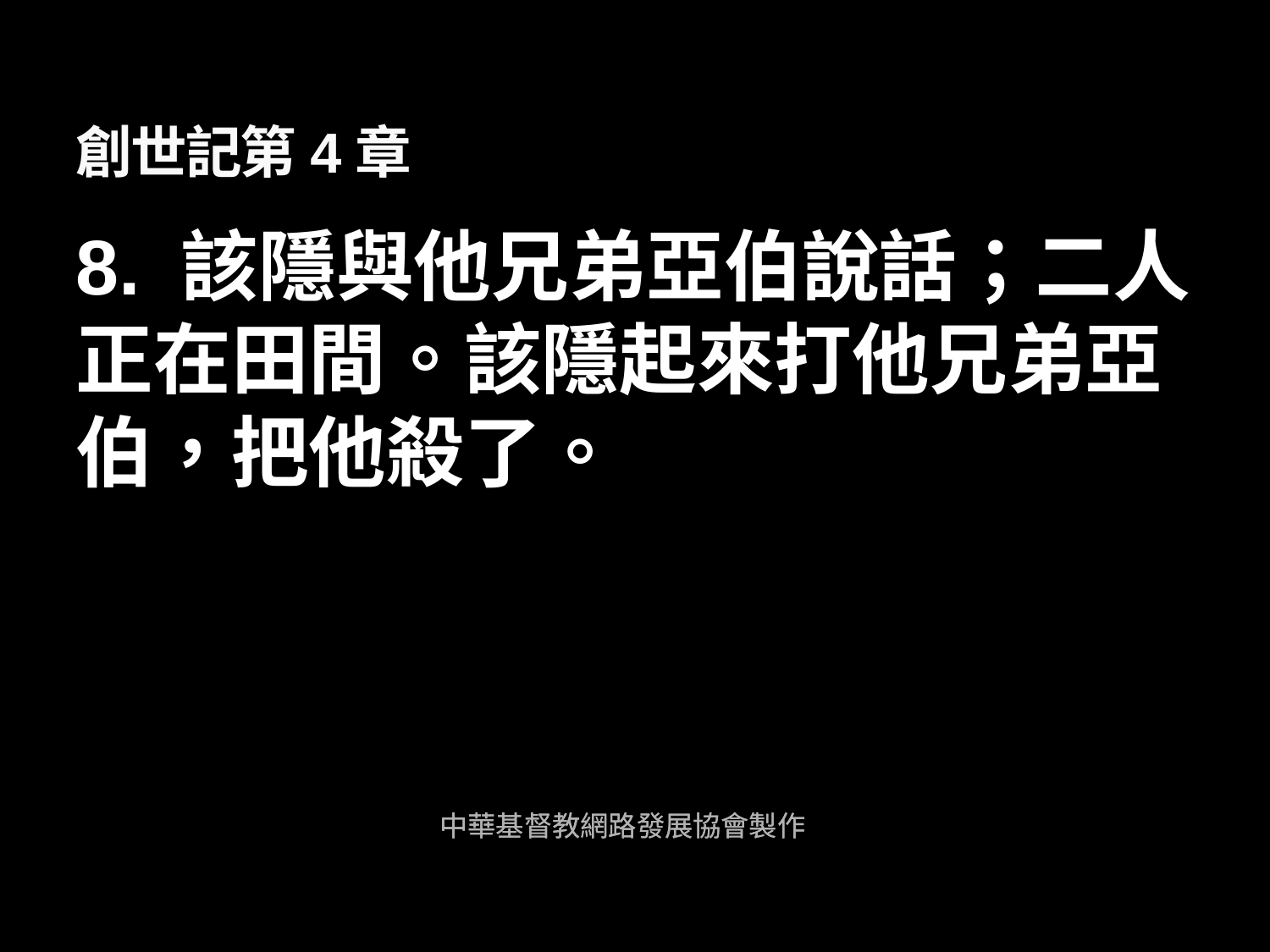

# 創世記第4章
8. 該隱與他兄弟亞伯說話；二人正在田間。該隱起來打他兄弟亞伯，把他殺了。